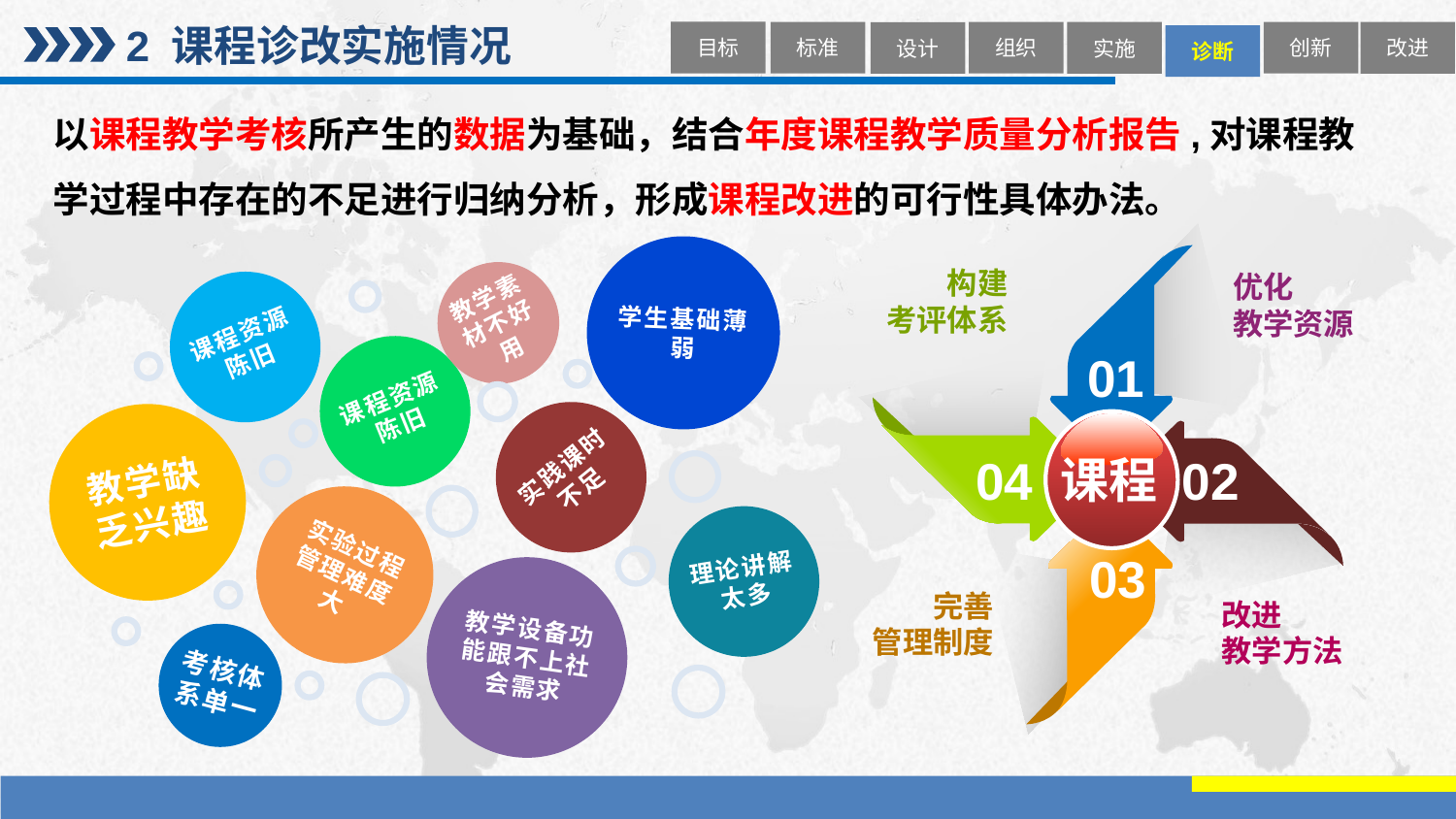

2 课程诊改实施情况
目标
组织
创新
标准
改进
实施
设计
诊断

以课程教学考核所产生的数据为基础，结合年度课程教学质量分析报告,对课程教学过程中存在的不足进行归纳分析，形成课程改进的可行性具体办法。

构建
考评体系

优化
教学资源

01

04
02

03

完善
管理制度
改进
教学方法

课程
学生基础薄弱
教学素材不好用
课程资源陈旧

课程资源陈旧

实践课时不足
教学缺乏兴趣

实验过程管理难度大

理论讲解太多

教学设备功能跟不上社会需求

考核体系单一